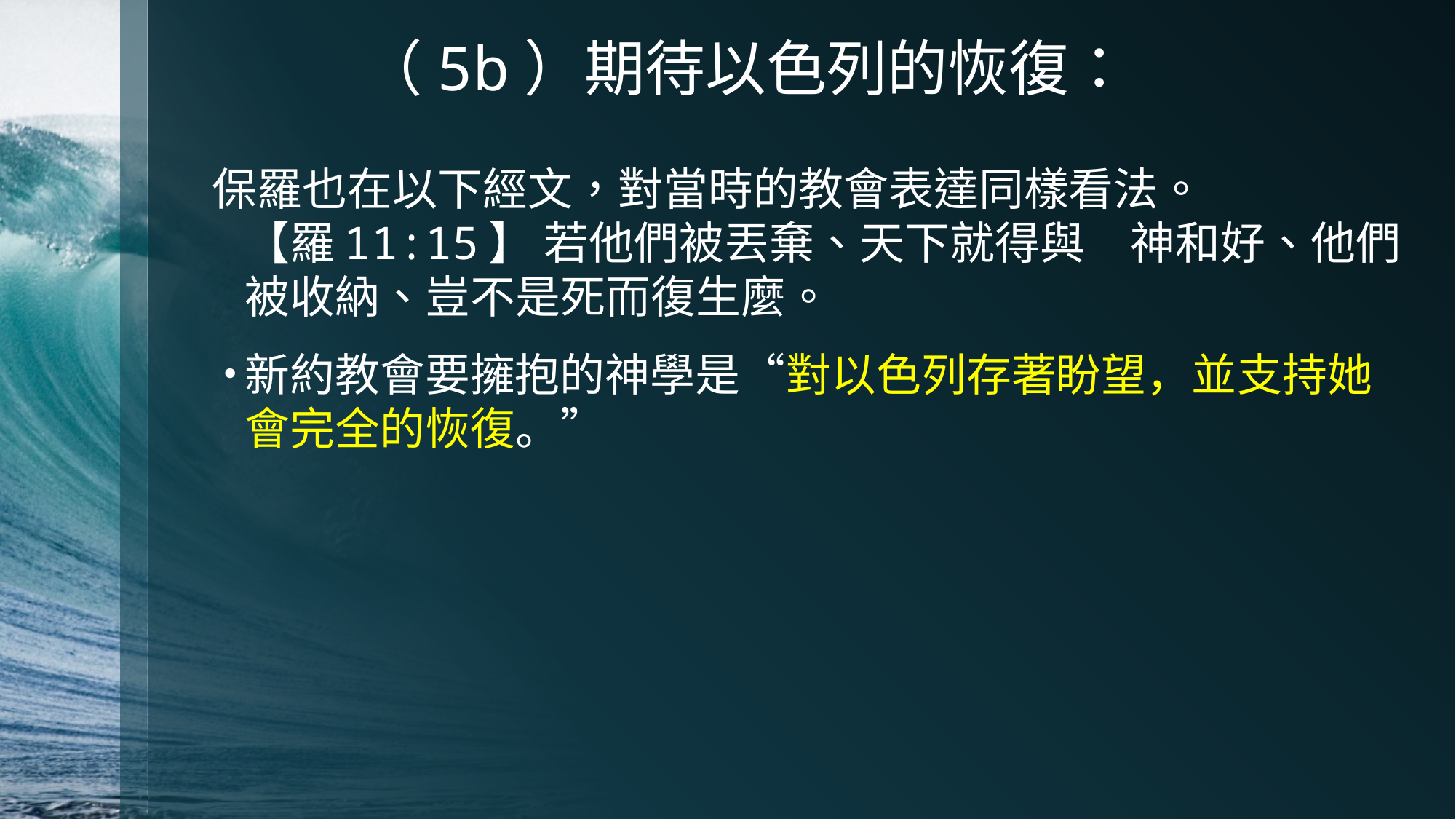

# （5b）期待以色列的恢復：
 保羅也在以下經文，對當時的教會表達同樣看法。
【羅11:15】 若他們被丟棄、天下就得與　神和好、他們被收納、豈不是死而復生麼。
新約教會要擁抱的神學是“對以色列存著盼望，並支持她會完全的恢復。”